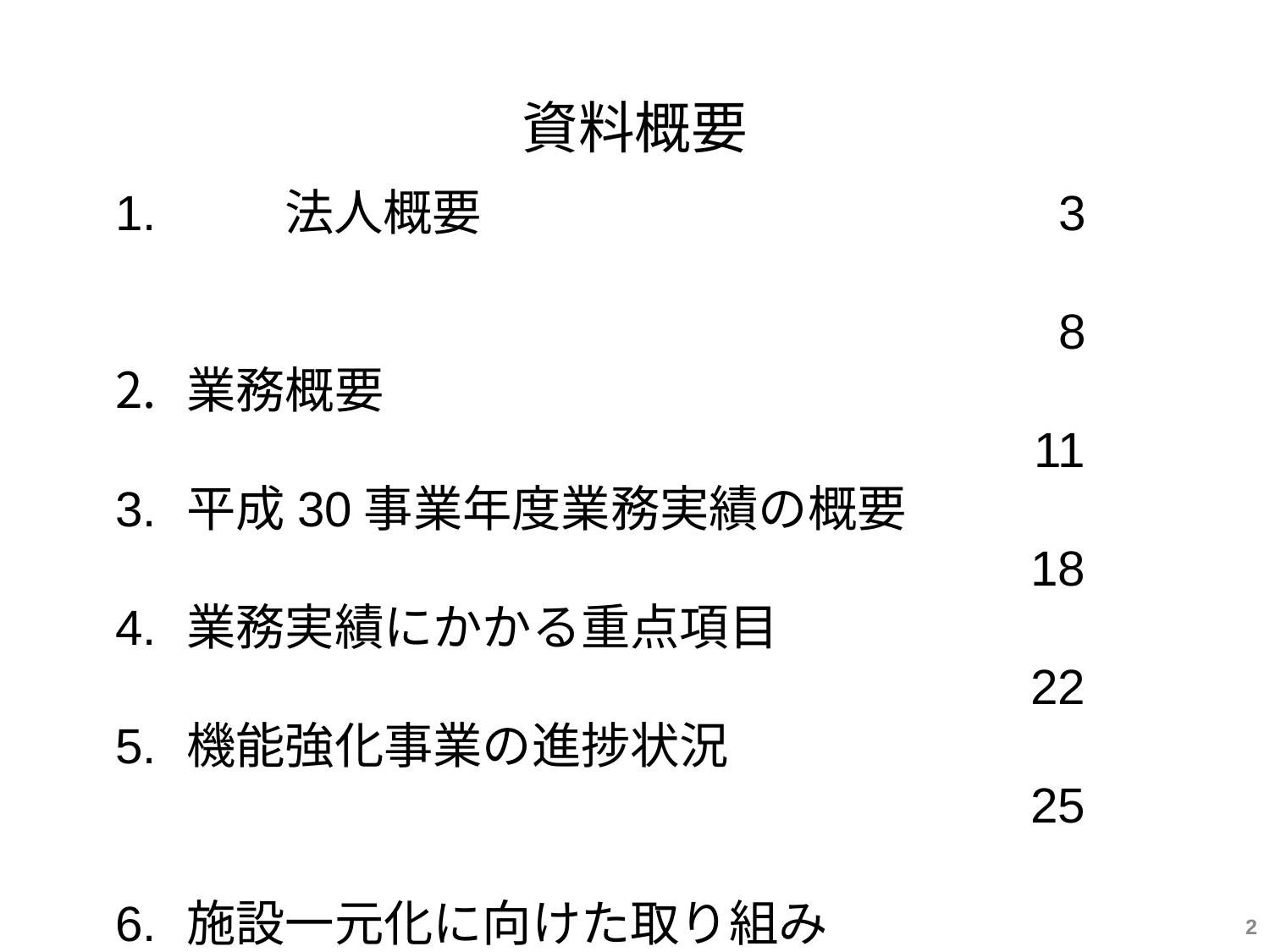

資料概要
1.		法人概要

業務概要

平成30事業年度業務実績の概要

業務実績にかかる重点項目

機能強化事業の進捗状況

施設一元化に向けた取り組み
3

8

11

18

22

25
2